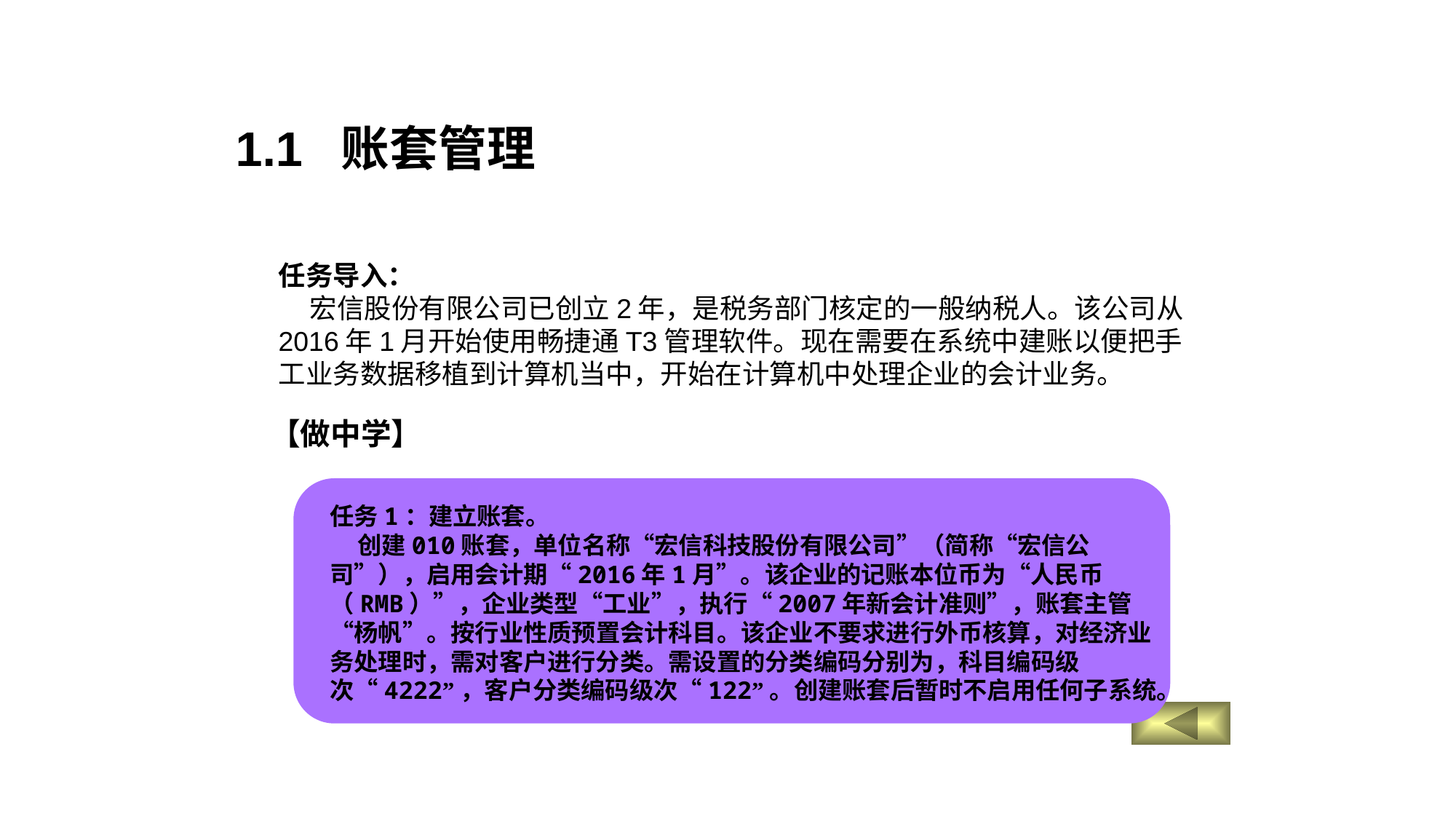

1.1  账套管理
任务导入：
    宏信股份有限公司已创立2年，是税务部门核定的一般纳税人。该公司从2016年1月开始使用畅捷通T3管理软件。现在需要在系统中建账以便把手工业务数据移植到计算机当中，开始在计算机中处理企业的会计业务。
【做中学】

任务1：建立账套。
    创建010账套，单位名称“宏信科技股份有限公司”（简称“宏信公司”），启用会计期“2016年1月”。该企业的记账本位币为“人民币（RMB）”，企业类型“工业”，执行“2007年新会计准则”，账套主管“杨帆”。按行业性质预置会计科目。该企业不要求进行外币核算，对经济业务处理时，需对客户进行分类。需设置的分类编码分别为，科目编码级次“4222”，客户分类编码级次“122”。创建账套后暂时不启用任何子系统。